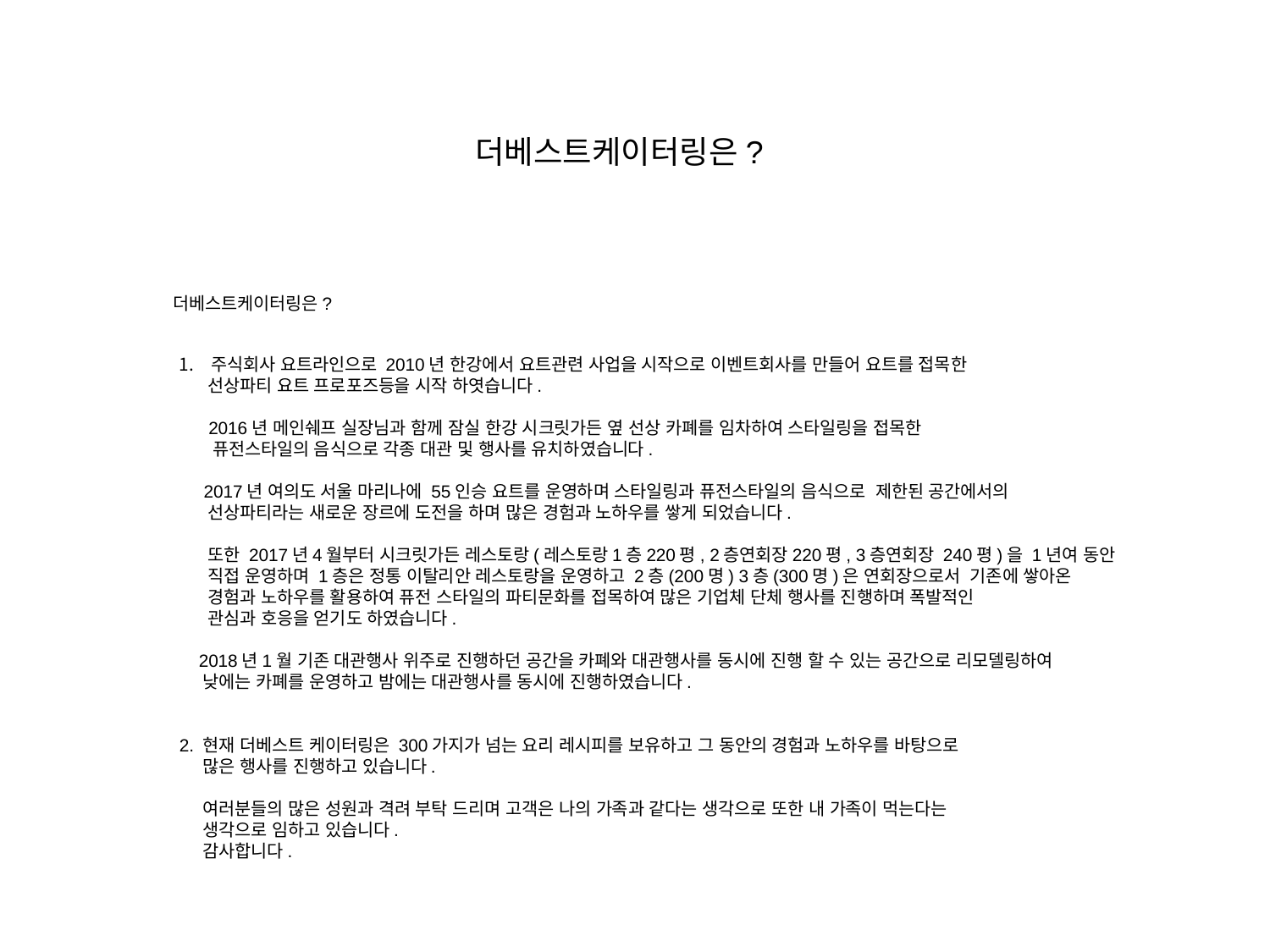

더베스트케이터링은?
더베스트케이터링은?
주식회사 요트라인으로 2010년 한강에서 요트관련 사업을 시작으로 이벤트회사를 만들어 요트를 접목한
     선상파티 요트 프로포즈등을 시작 하엿습니다.

      2016년 메인쉐프 실장님과 함께 잠실 한강 시크릿가든 옆 선상 카폐를 임차하여 스타일링을 접목한
      퓨전스타일의 음식으로 각종 대관 및 행사를 유치하였습니다.

     2017년 여의도 서울 마리나에 55인승 요트를 운영하며 스타일링과 퓨전스타일의 음식으로  제한된 공간에서의
     선상파티라는 새로운 장르에 도전을 하며 많은 경험과 노하우를 쌓게 되었습니다.

     또한 2017년4월부터 시크릿가든 레스토랑(레스토랑1층220평, 2층연회장220평, 3층연회장 240평)을 1년여 동안
     직접 운영하며 1층은 정통 이탈리안 레스토랑을 운영하고 2층(200명) 3층(300명)은 연회장으로서  기존에 쌓아온
     경험과 노하우를 활용하여 퓨전 스타일의 파티문화를 접목하여 많은 기업체 단체 행사를 진행하며 폭발적인
     관심과 호응을 얻기도 하였습니다.

    2018년1월 기존 대관행사 위주로 진행하던 공간을 카폐와 대관행사를 동시에 진행 할 수 있는 공간으로 리모델링하여
    낮에는 카폐를 운영하고 밤에는 대관행사를 동시에 진행하였습니다.

2. 현재 더베스트 케이터링은 300가지가 넘는 요리 레시피를 보유하고 그 동안의 경험과 노하우를 바탕으로
    많은 행사를 진행하고 있습니다.

    여러분들의 많은 성원과 격려 부탁 드리며 고객은 나의 가족과 같다는 생각으로 또한 내 가족이 먹는다는
    생각으로 임하고 있습니다.
    감사합니다.